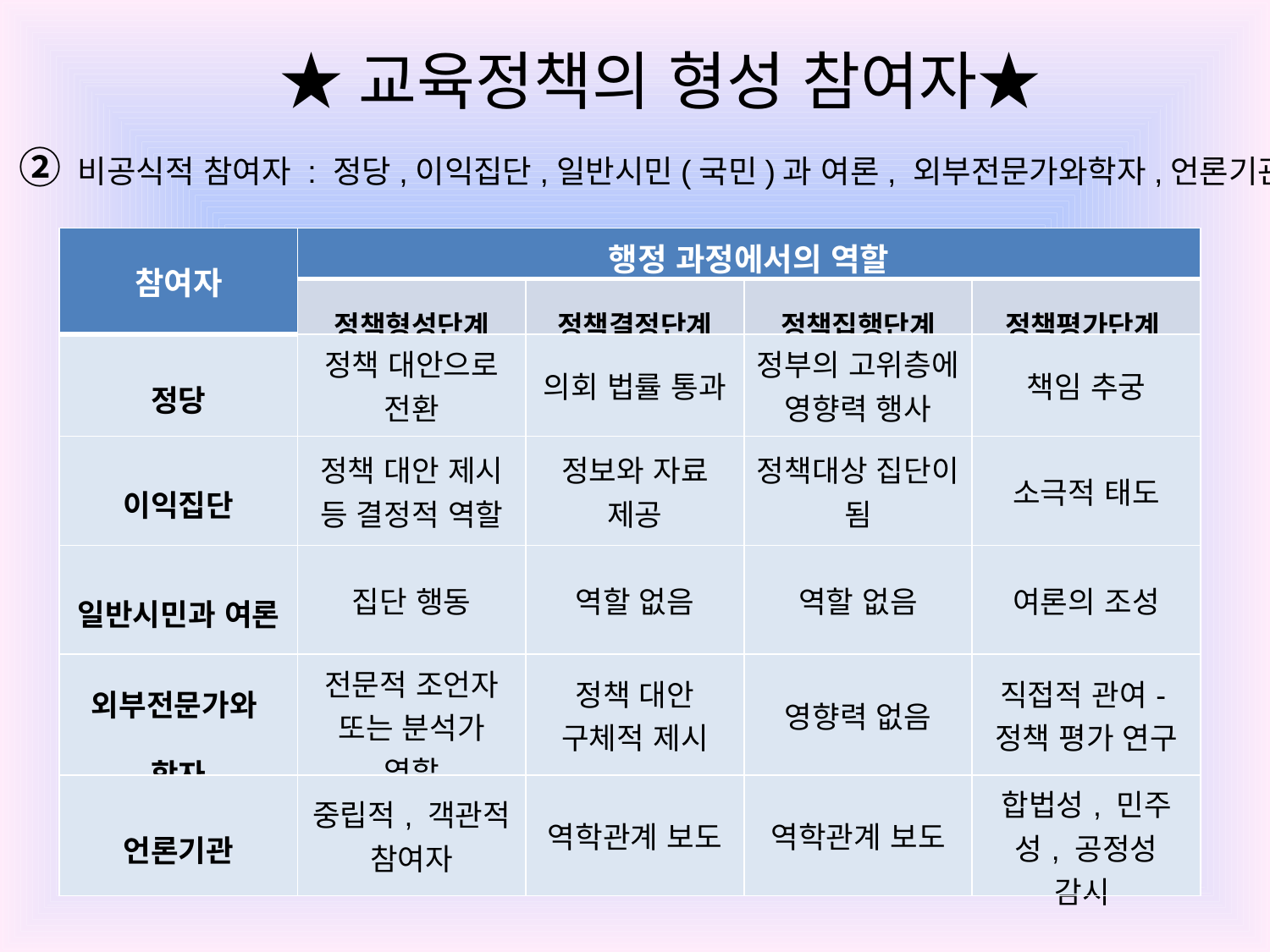

★교육정책의 형성 참여자★
 ② 비공식적 참여자 : 정당,이익집단,일반시민(국민)과 여론, 외부전문가와학자,언론기관
| 참여자 | 행정 과정에서의 역할 |  |  |  |
| --- | --- | --- | --- | --- |
|  | 정책형성단계 | 정책결정단계 | 정책집행단계 | 정책평가단계 |
| 정당 | 정책 대안으로 전환 | 의회 법률 통과 | 정부의 고위층에 영향력 행사 | 책임 추궁 |
| 이익집단 | 정책 대안 제시 등 결정적 역할 | 정보와 자료 제공 | 정책대상 집단이 됨 | 소극적 태도 |
| 일반시민과 여론 | 집단 행동 | 역할 없음 | 역할 없음 | 여론의 조성 |
| 외부전문가와 학자 | 전문적 조언자 또는 분석가 역할 | 정책 대안 구체적 제시 | 영향력 없음 | 직접적 관여-정책 평가 연구 |
| 언론기관 | 중립적, 객관적 참여자 | 역학관계 보도 | 역학관계 보도 | 합법성, 민주성, 공정성 감시 |